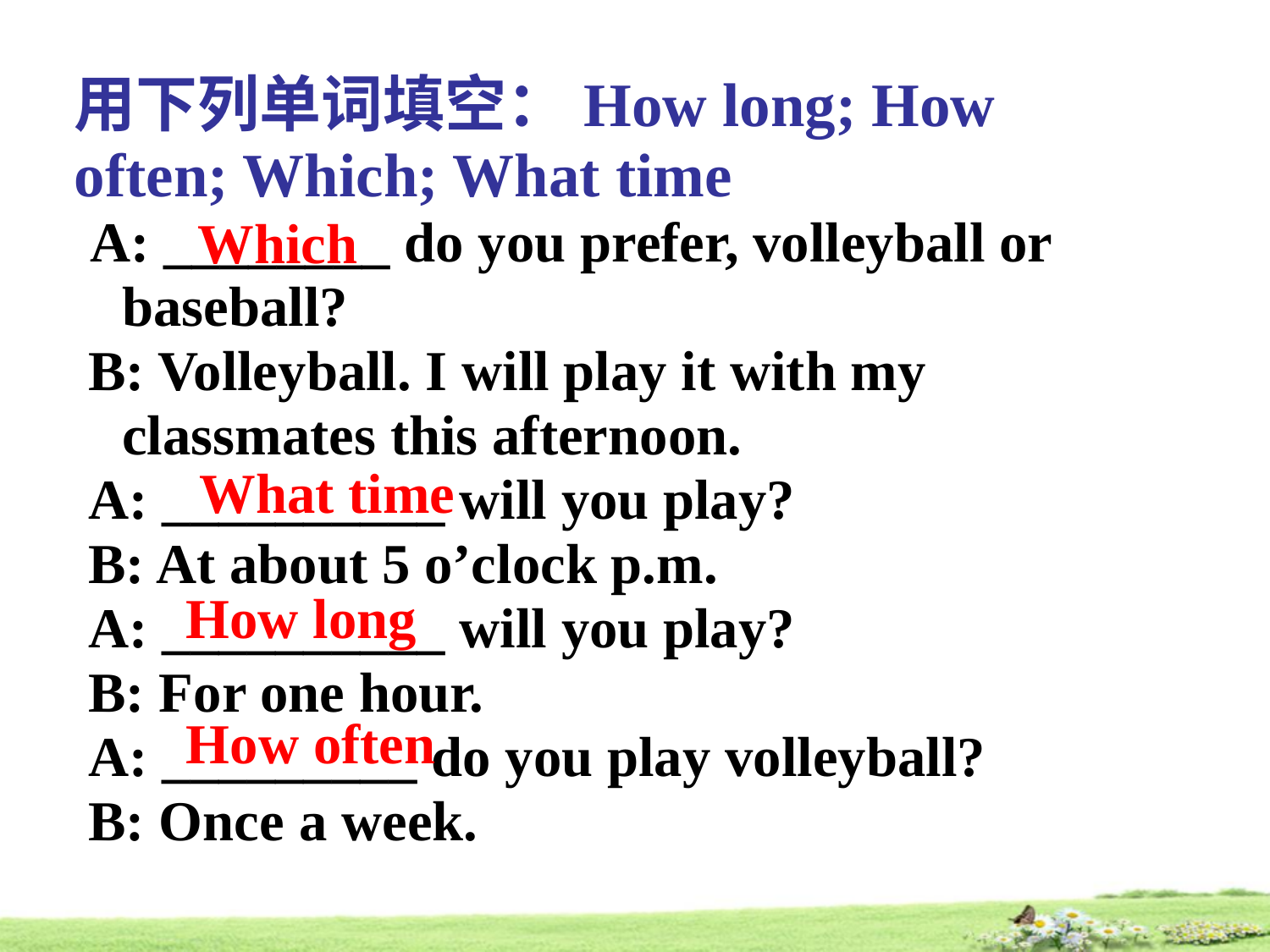

用下列单词填空：How long; How
often; Which; What time
 A: ________ do you prefer, volleyball or baseball?
 B: Volleyball. I will play it with my classmates this afternoon.
 A: __________ will you play?
 B: At about 5 o’clock p.m.
 A: __________ will you play?
 B: For one hour.
 A: _________ do you play volleyball?
 B: Once a week.
Which
What time
How long
How often